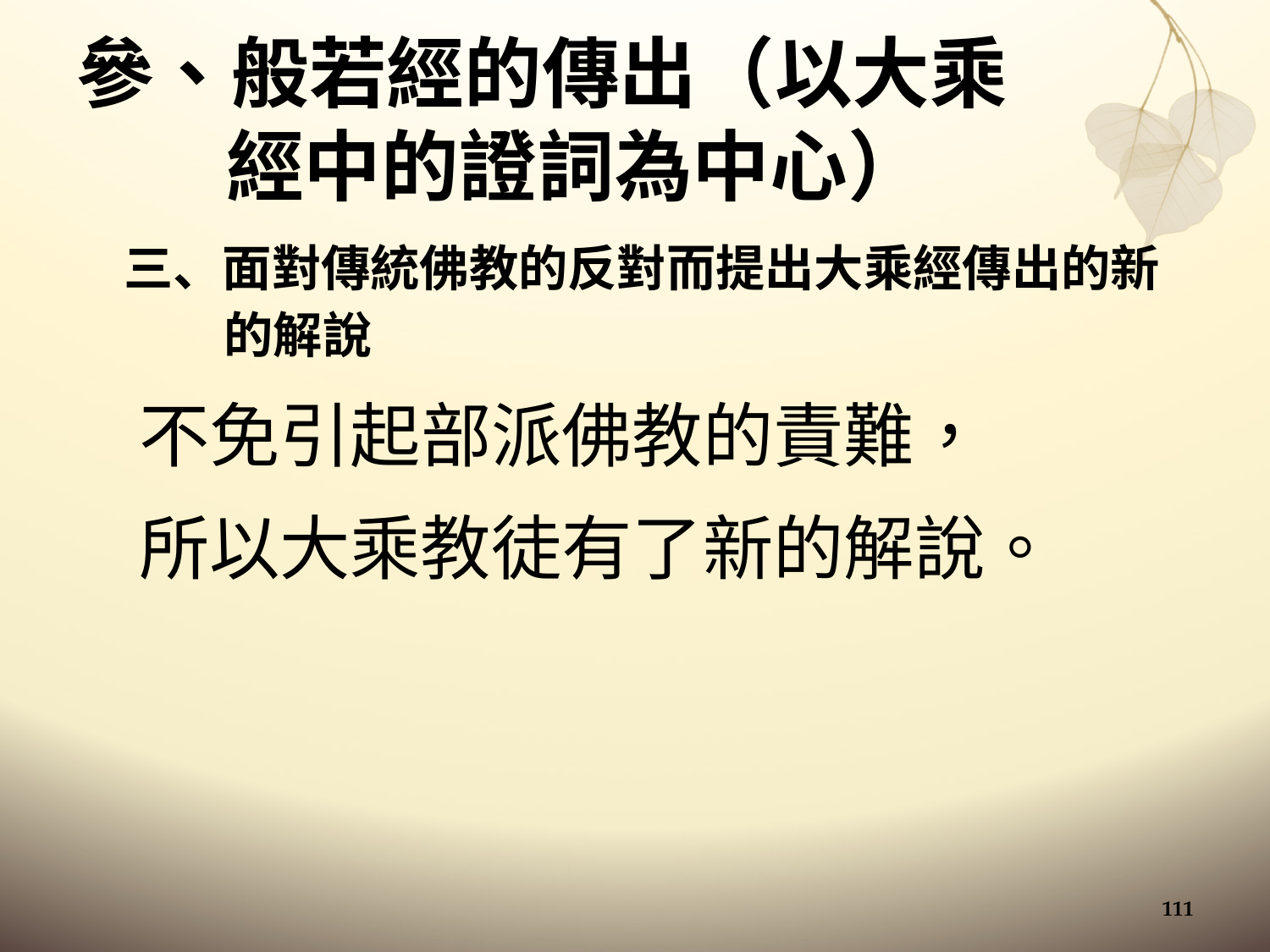

# 參、般若經的傳出（以大乘經中的證詞為中心）
三、面對傳統佛教的反對而提出大乘經傳出的新的解說
不免引起部派佛教的責難，
所以大乘教徒有了新的解說。
111